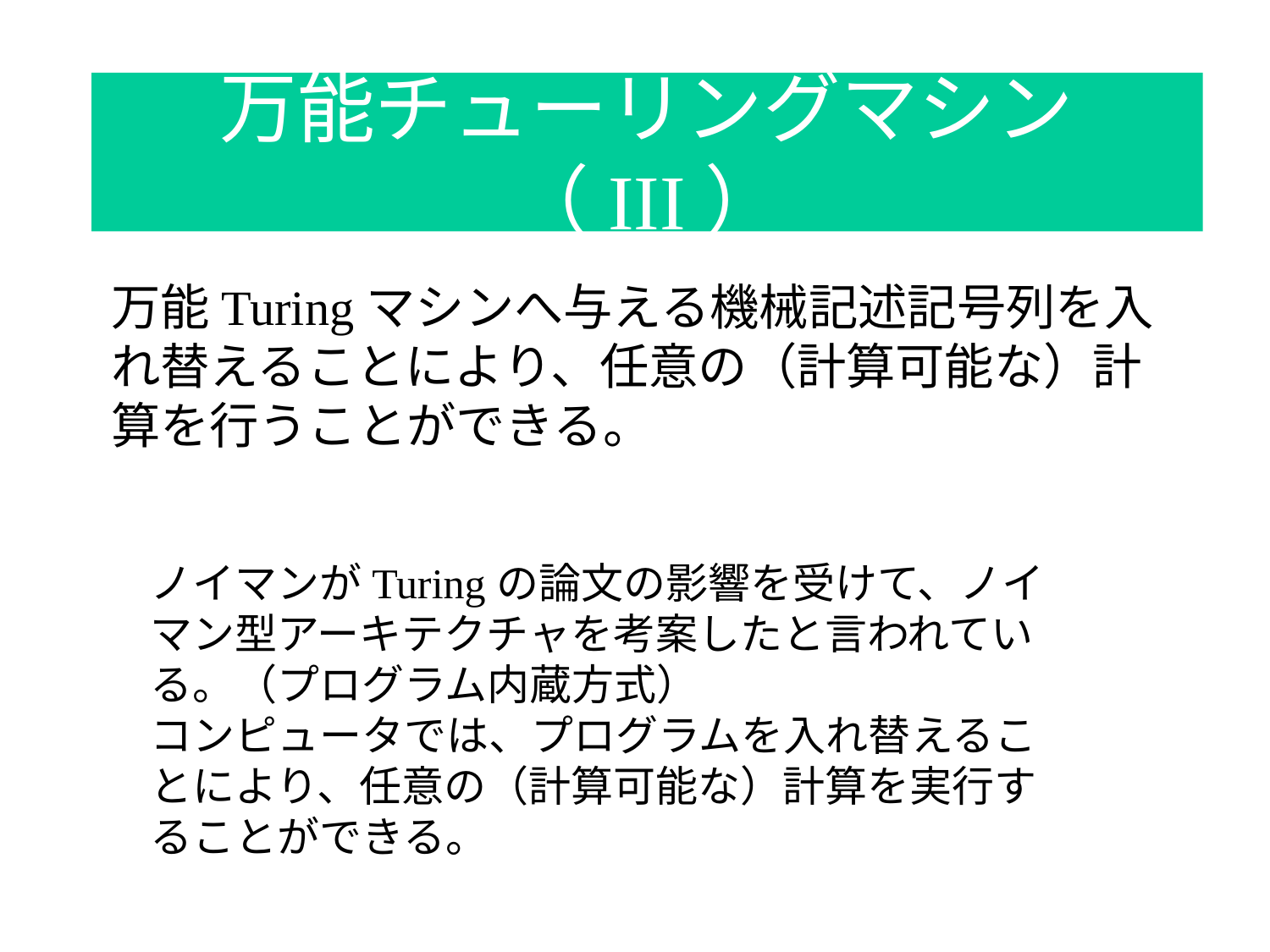

# 万能チューリングマシン（III）
万能Turingマシンへ与える機械記述記号列を入れ替えることにより、任意の（計算可能な）計算を行うことができる。
ノイマンがTuringの論文の影響を受けて、ノイマン型アーキテクチャを考案したと言われている。（プログラム内蔵方式）
コンピュータでは、プログラムを入れ替えることにより、任意の（計算可能な）計算を実行することができる。